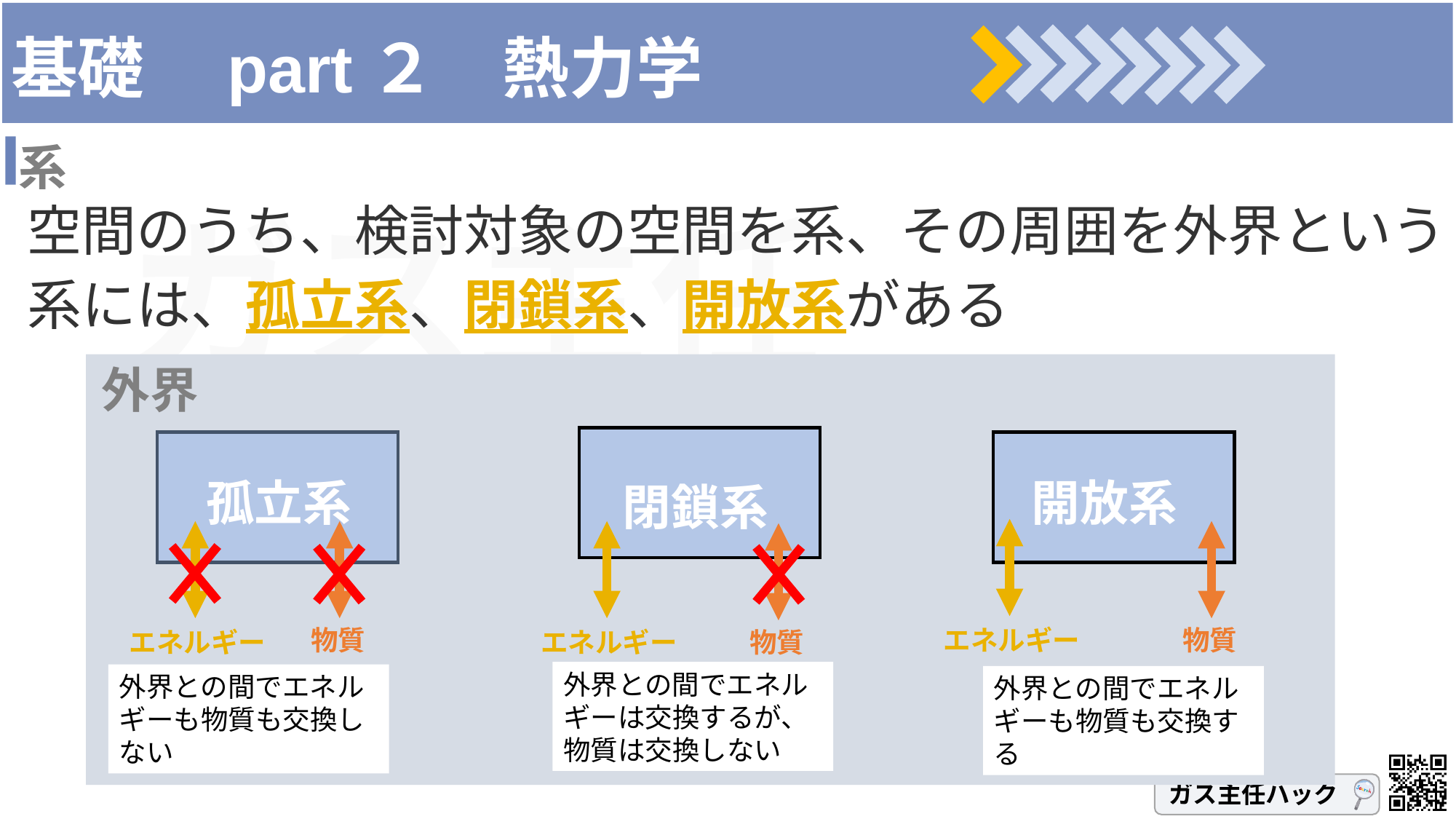

# 基礎　part２　熱力学

系

空間のうち、検討対象の空間を系、その周囲を外界という
系には、孤立系、閉鎖系、開放系がある

外界

孤立系
開放系
閉鎖系

物質
エネルギー
物質
エネルギー
エネルギー
物質
外界との間でエネルギーは交換するが、物質は交換しない
外界との間でエネルギーも物質も交換しない
外界との間でエネルギーも物質も交換する